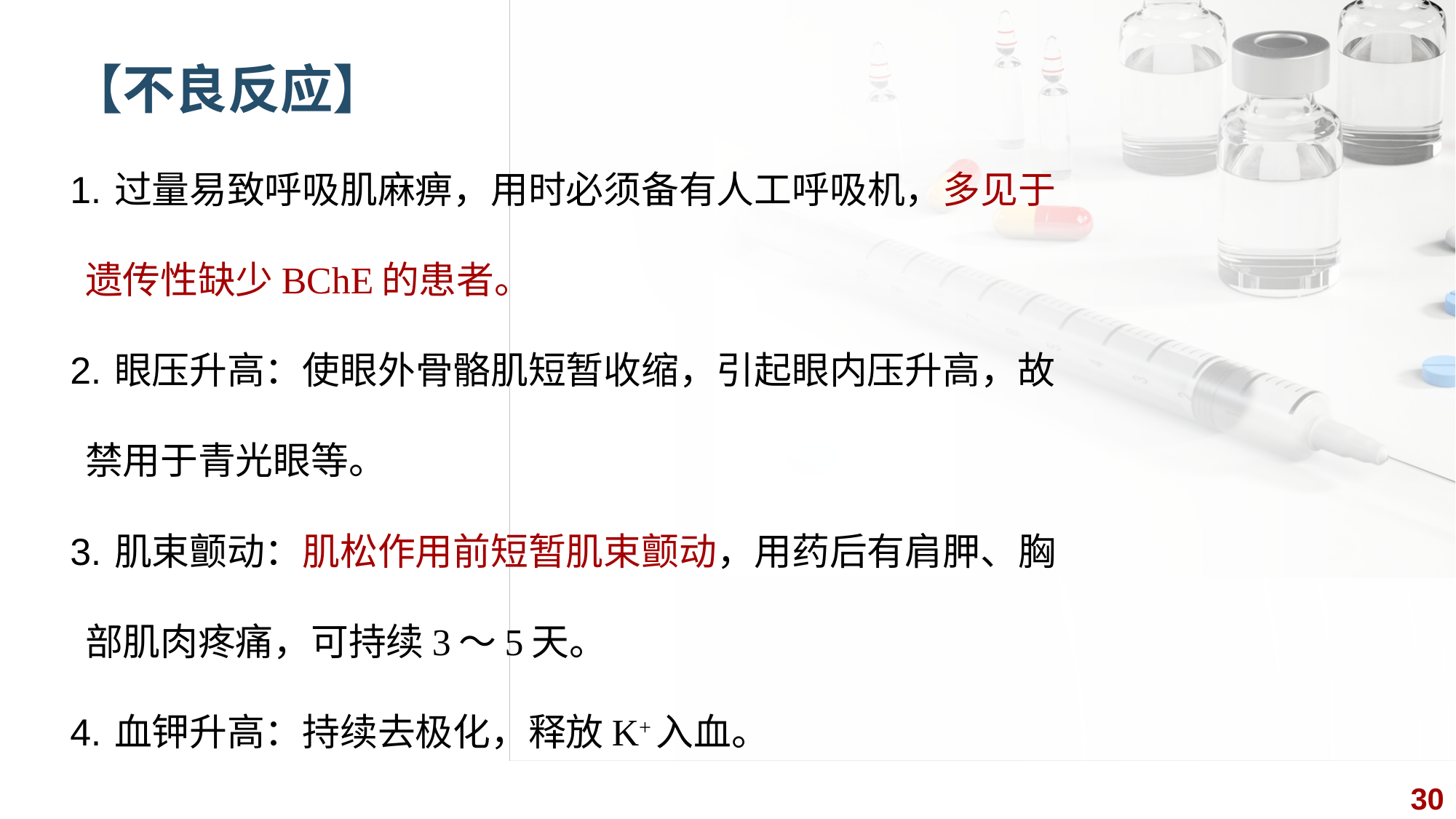

【不良反应】
 过量易致呼吸肌麻痹，用时必须备有人工呼吸机，多见于遗传性缺少BChE的患者。
 眼压升高：使眼外骨骼肌短暂收缩，引起眼内压升高，故禁用于青光眼等。
 肌束颤动：肌松作用前短暂肌束颤动，用药后有肩胛、胸部肌肉疼痛，可持续3～5天。
 血钾升高：持续去极化，释放K+入血。
30